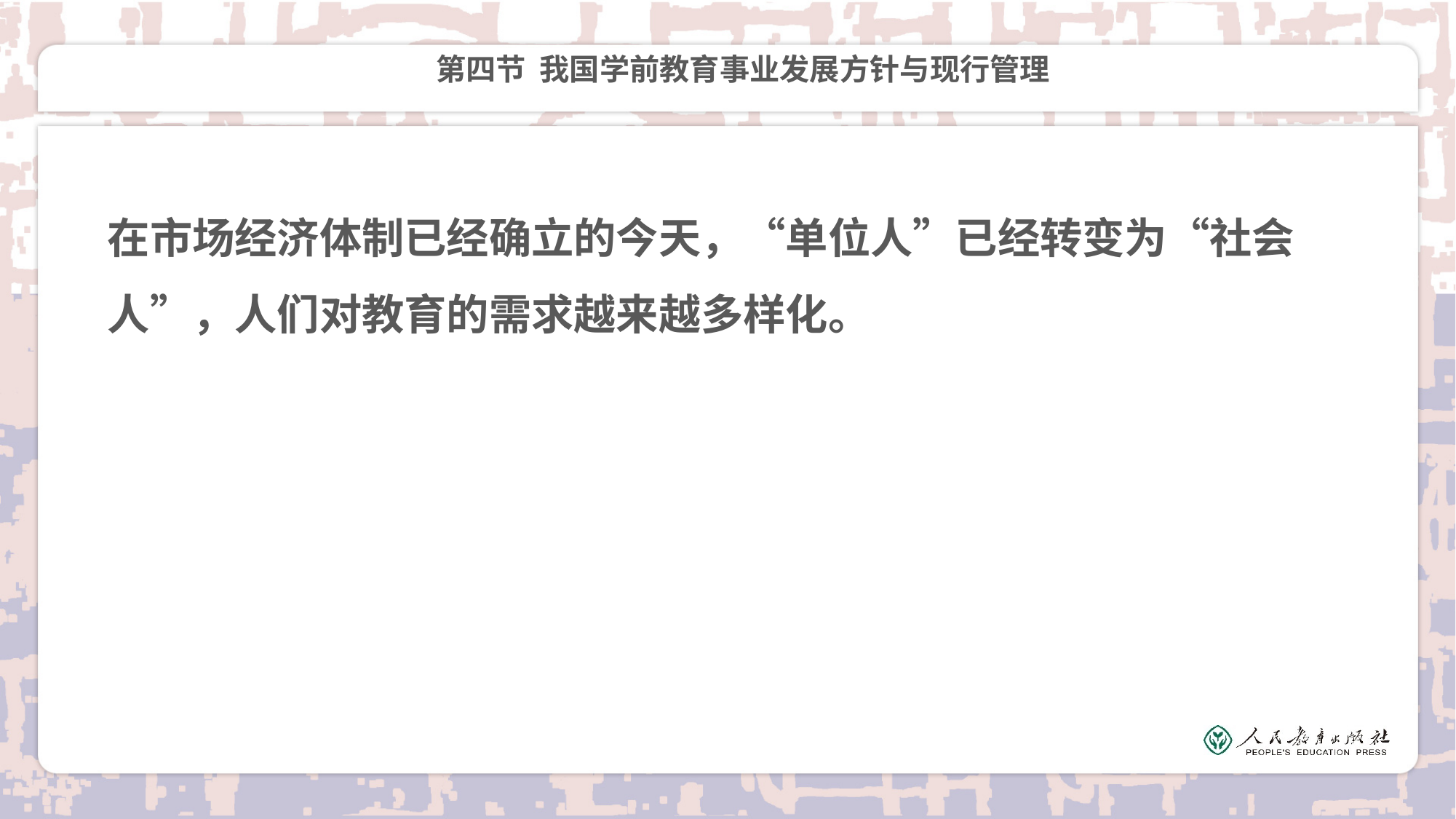

# 第四节  我国学前教育事业发展方针与现行管理
在市场经济体制已经确立的今天，“单位人”已经转变为“社会人”，人们对教育的需求越来越多样化。